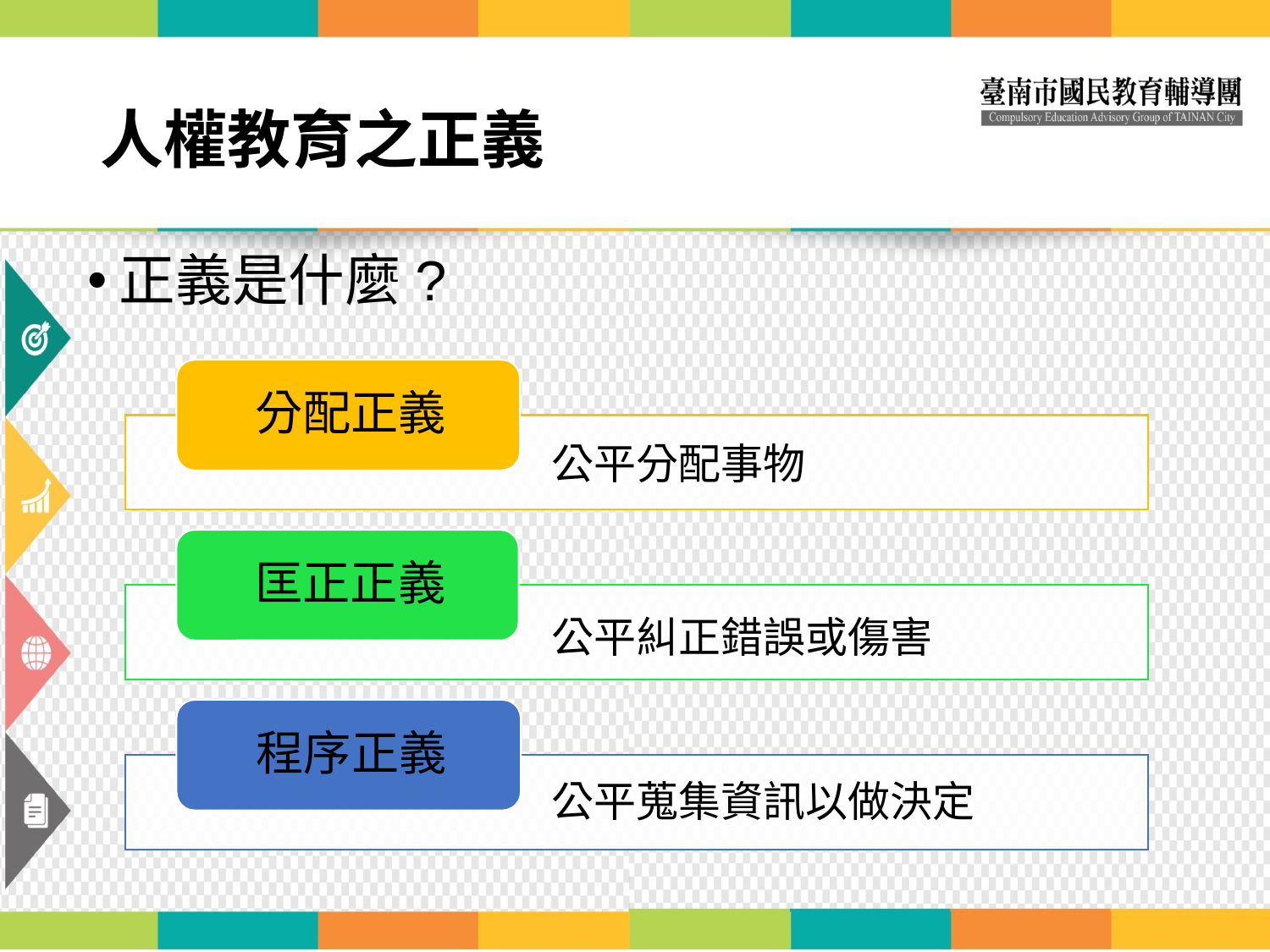

# 人權教育之正義
正義是什麼?

分配正義
匡正正義
程序正義
公平分配事物
公平糾正錯誤或傷害
公平蒐集資訊以做決定